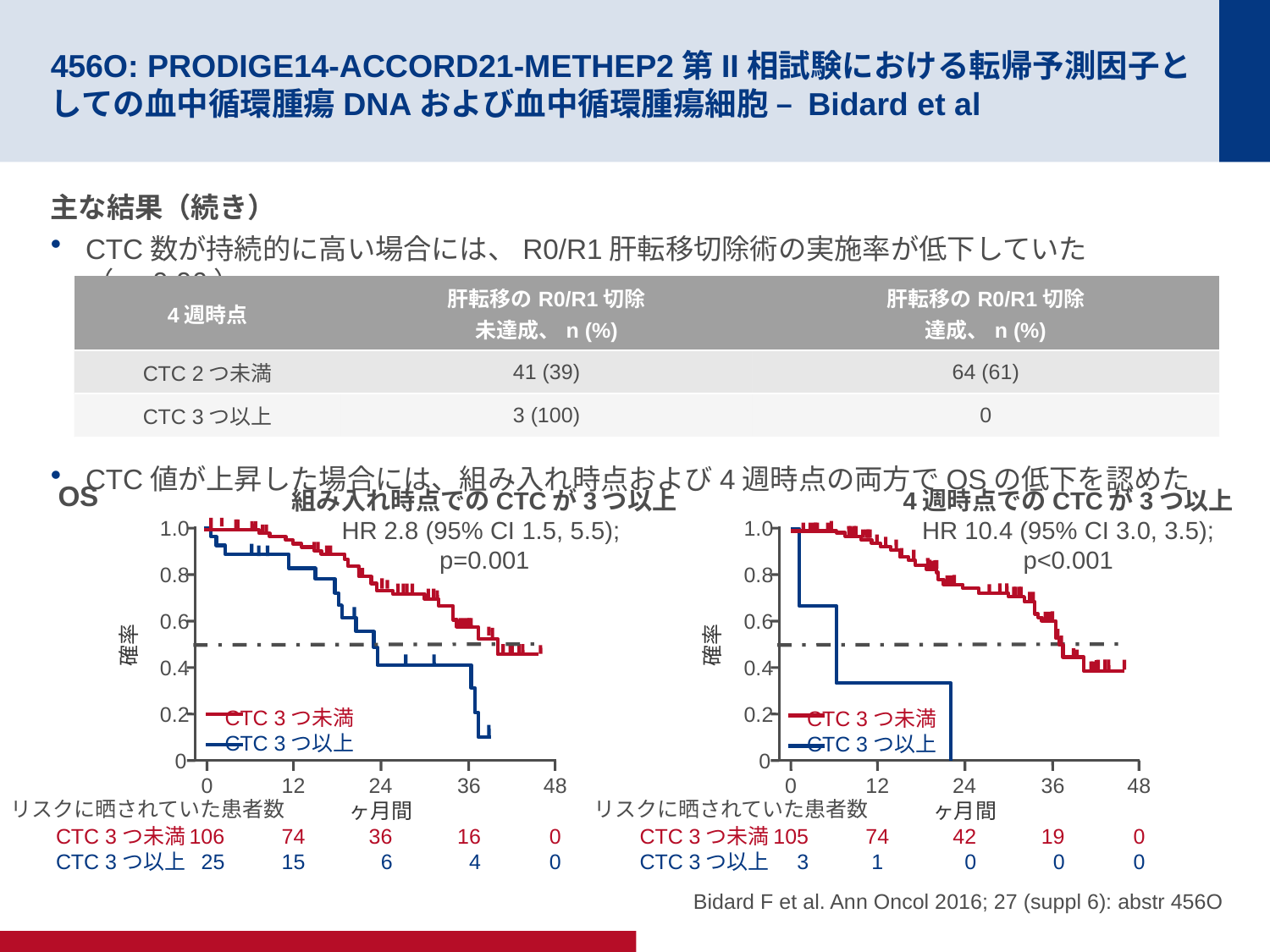

# 456O: PRODIGE14-ACCORD21-METHEP2第II相試験における転帰予測因子としての血中循環腫瘍DNAおよび血中循環腫瘍細胞 – Bidard et al
主な結果（続き）
CTC数が持続的に高い場合には、R0/R1肝転移切除術の実施率が低下していた（p=0.06）

CTC値が上昇した場合には、組み入れ時点および4週時点の両方でOSの低下を認めた
| 4週時点 | 肝転移のR0/R1切除 未達成、n (%) | 肝転移のR0/R1切除 達成、n (%) |
| --- | --- | --- |
| CTC 2つ未満 | 41 (39) | 64 (61) |
| CTC 3つ以上 | 3 (100) | 0 |
OS
組み入れ時点でのCTCが3つ以上
HR 2.8 (95% CI 1.5, 5.5);
p=0.001
4週時点でのCTCが3つ以上
HR 10.4 (95% CI 3.0, 3.5);
p<0.001
1.0

0.8
0.6
確率
0.4
0.2
0
0

106
25
12

74
15
24

36
6
36

16
4
48

0
0
ヶ月間

CTC 3つ未満
CTC 3つ以上
リスクに晒されていた患者数
CTC 3つ未満
CTC 3つ以上
1.0

0.8
0.6
確率
0.4
0.2
0
0

105
3
12

74
1
24

42
0
36

19
0
48

0
0
ヶ月間

CTC 3つ未満
CTC 3つ以上
リスクに晒されていた患者数
CTC 3つ未満
CTC 3つ以上
Bidard F et al. Ann Oncol 2016; 27 (suppl 6): abstr 456O